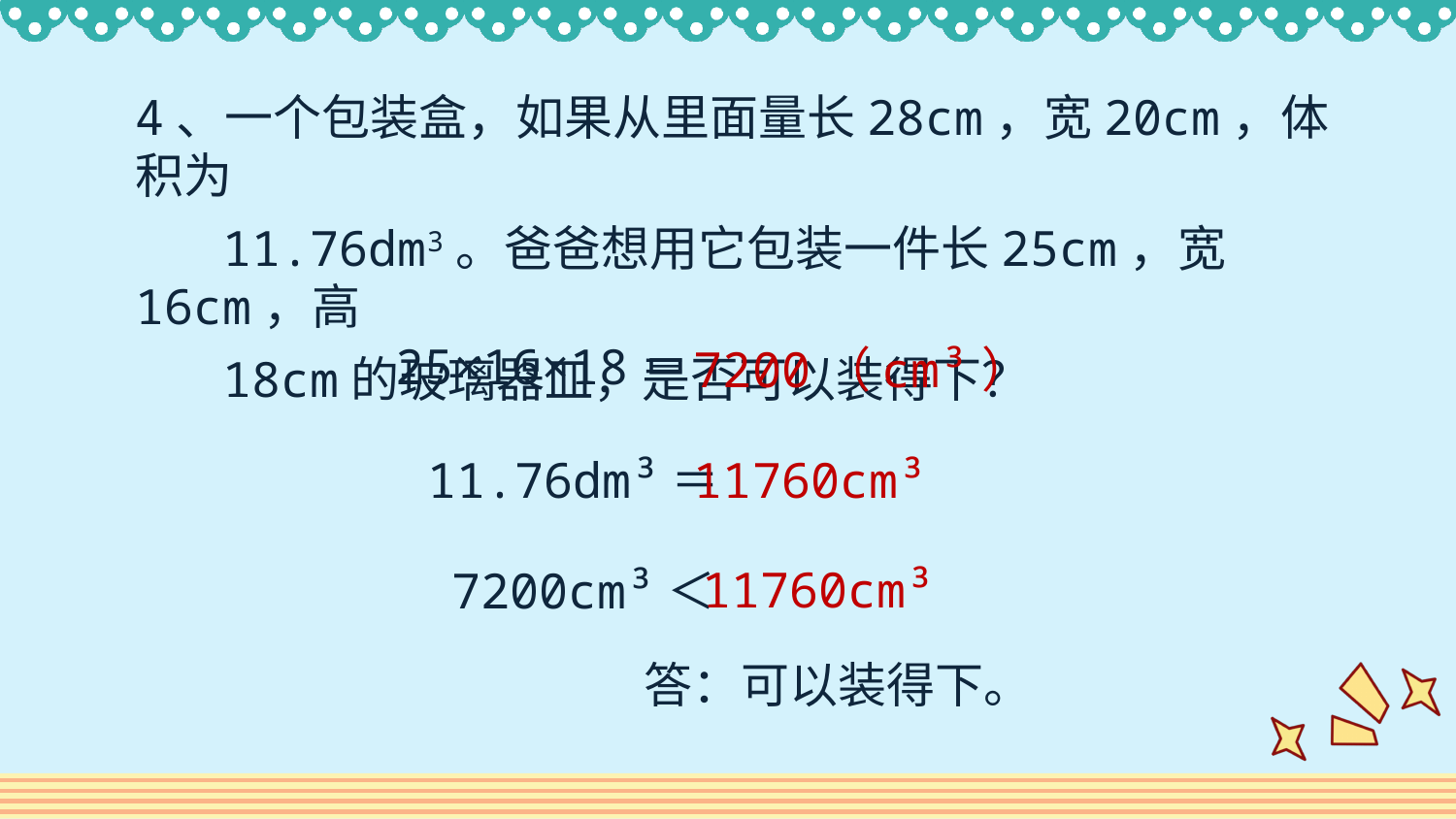

4、一个包装盒，如果从里面量长28cm，宽20cm，体积为
   11.76dm3。爸爸想用它包装一件长25cm，宽16cm，高
   18cm的玻璃器皿，是否可以装得下？
25×16×18＝
7200（cm³）
11.76dm³＝
11760cm³
7200cm³＜
11760cm³
答：可以装得下。